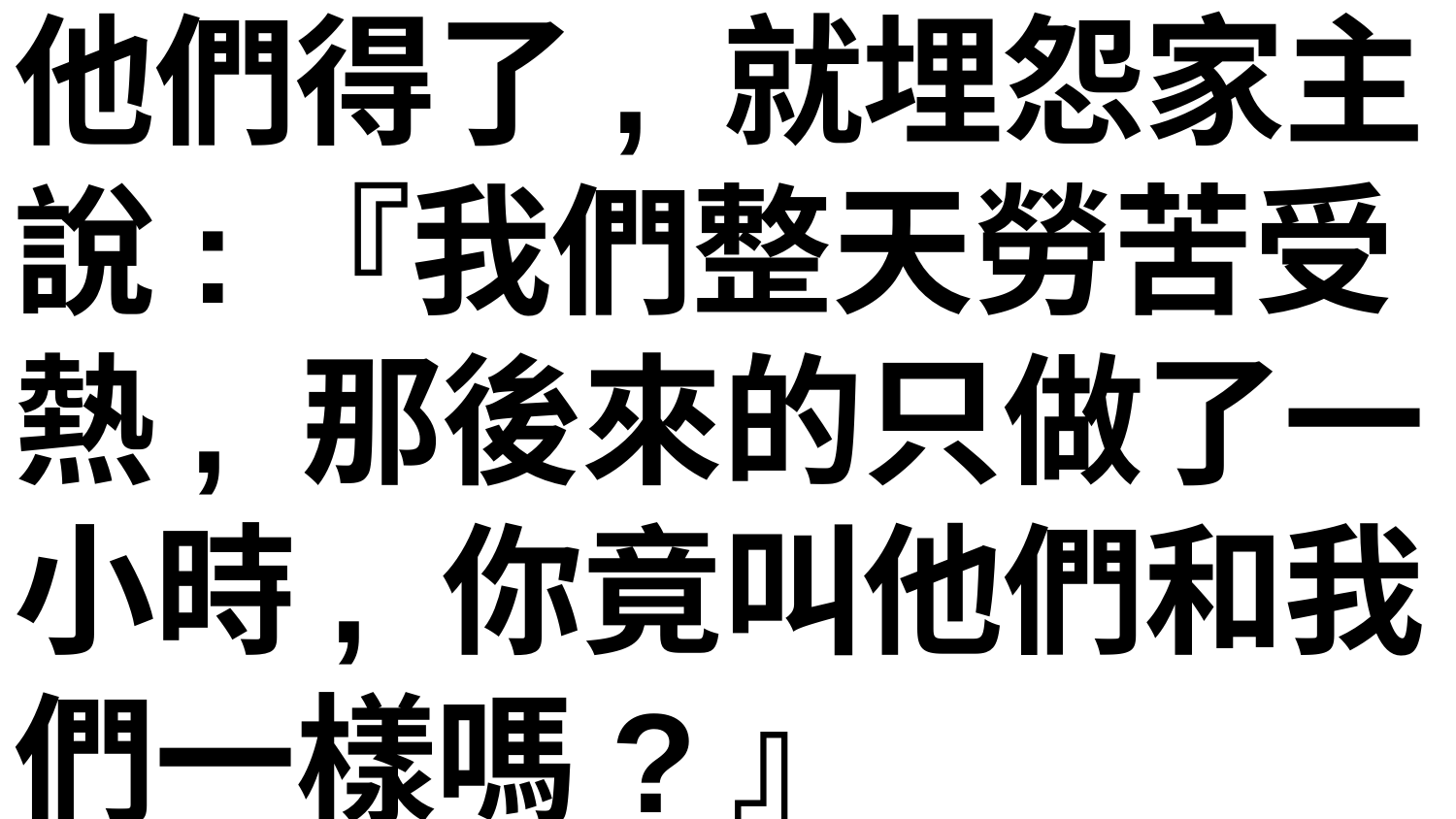

他們得了, 就埋怨家主說:『我們整天勞苦受熱, 那後來的只做了一小時, 你竟叫他們和我們一樣嗎?』

家主回答其中的一人說：『朋友, 我不虧負你。你與我講定的不是一錢銀子嗎？ 拿你的走吧！我給那後來的和給你一樣, 這是我願意的。 我的東西難道不可隨我的意思用嗎？因為我做好人, 你就紅了眼嗎？』 這樣, 那在後的將要在前, 在前的將要在後了。